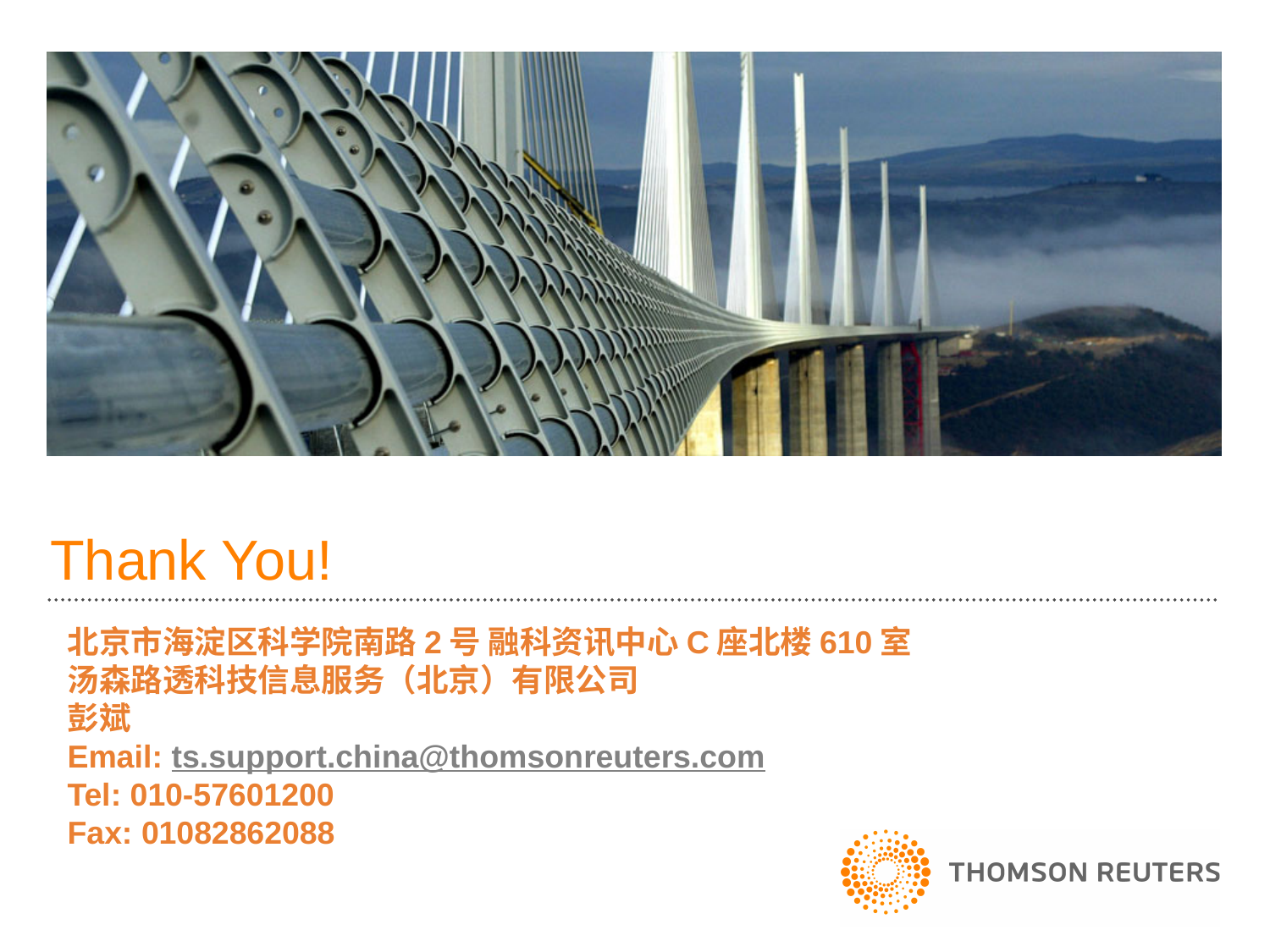

# Thank You!
北京市海淀区科学院南路2号 融科资讯中心C座北楼610室
汤森路透科技信息服务（北京）有限公司
彭斌
Email: ts.support.china@thomsonreuters.com
Tel: 010-57601200
Fax: 01082862088